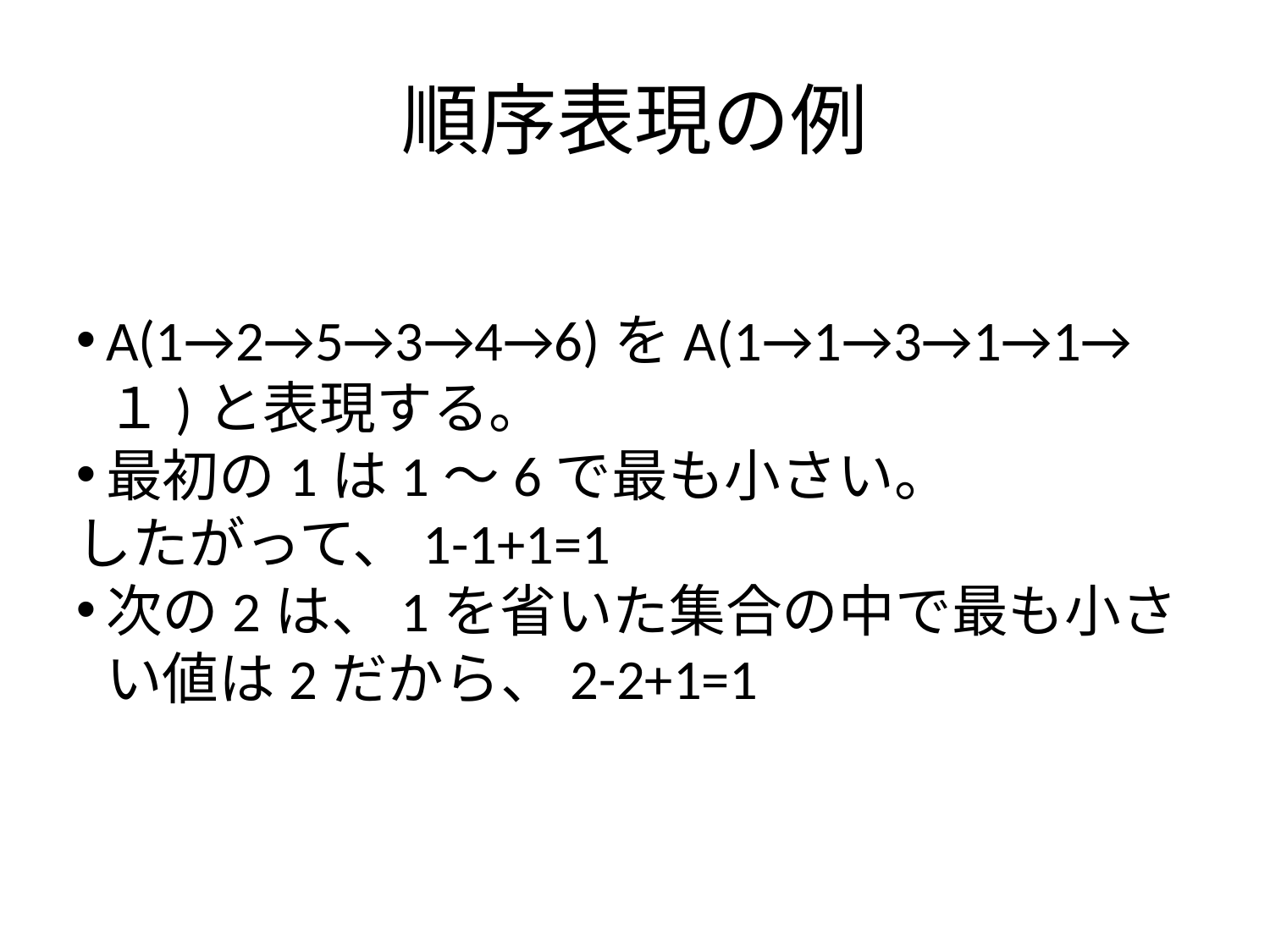

順序表現の例

A(1→2→5→3→4→6)をA(1→1→3→1→1→１)と表現する。
最初の1は1～6で最も小さい。
したがって、1-1+1=1
次の2は、1を省いた集合の中で最も小さい値は2だから、2-2+1=1